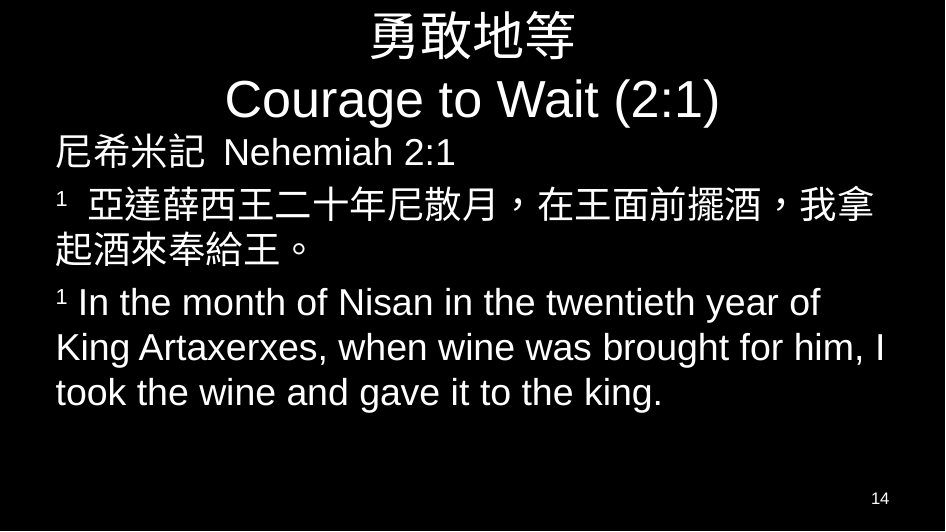

# 勇敢地等 Courage to Wait (2:1)
尼希米記 Nehemiah 2:1
1 亞達薛西王二十年尼散月，在王面前擺酒，我拿起酒來奉給王。
1 In the month of Nisan in the twentieth year of King Artaxerxes, when wine was brought for him, I took the wine and gave it to the king.

14